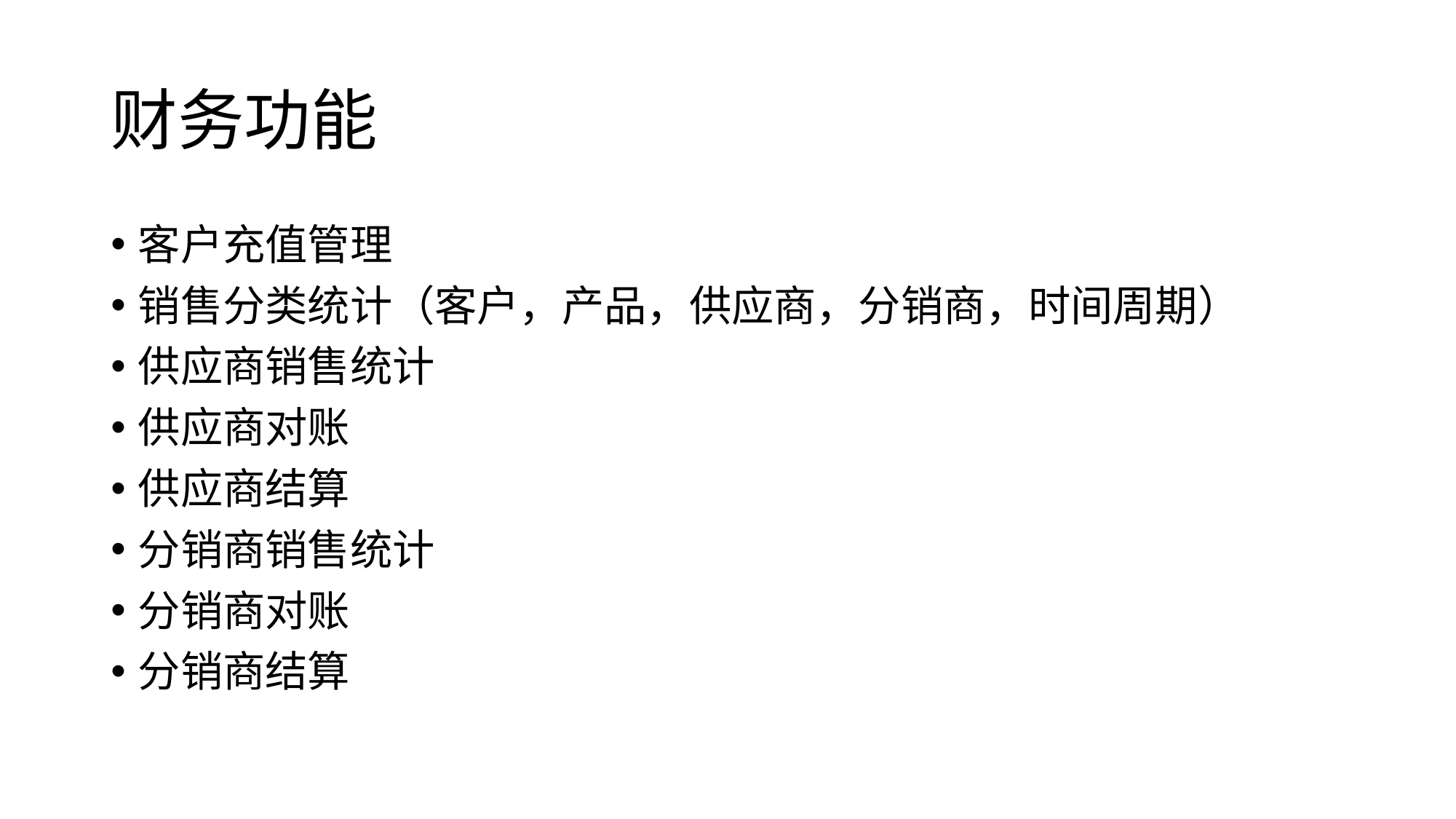

# 财务功能
客户充值管理
销售分类统计（客户，产品，供应商，分销商，时间周期）
供应商销售统计
供应商对账
供应商结算
分销商销售统计
分销商对账
分销商结算